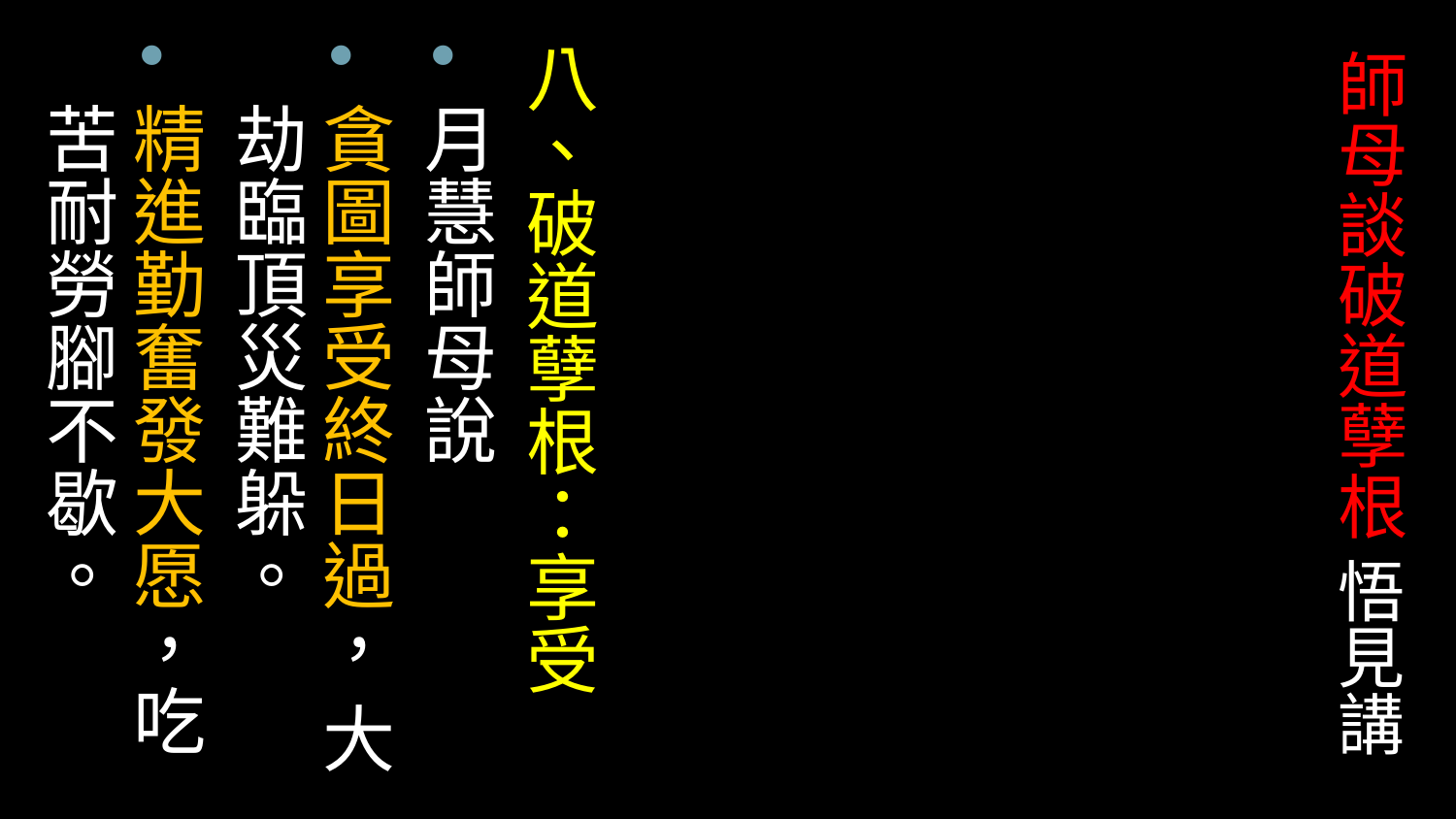

# 師母談破道孽根 悟見講
八、破道孽根：享受
月慧師母說
貪圖享受終日過， 大劫臨頂災難躲。
精進勤奮發大愿，吃苦耐勞腳不歇。